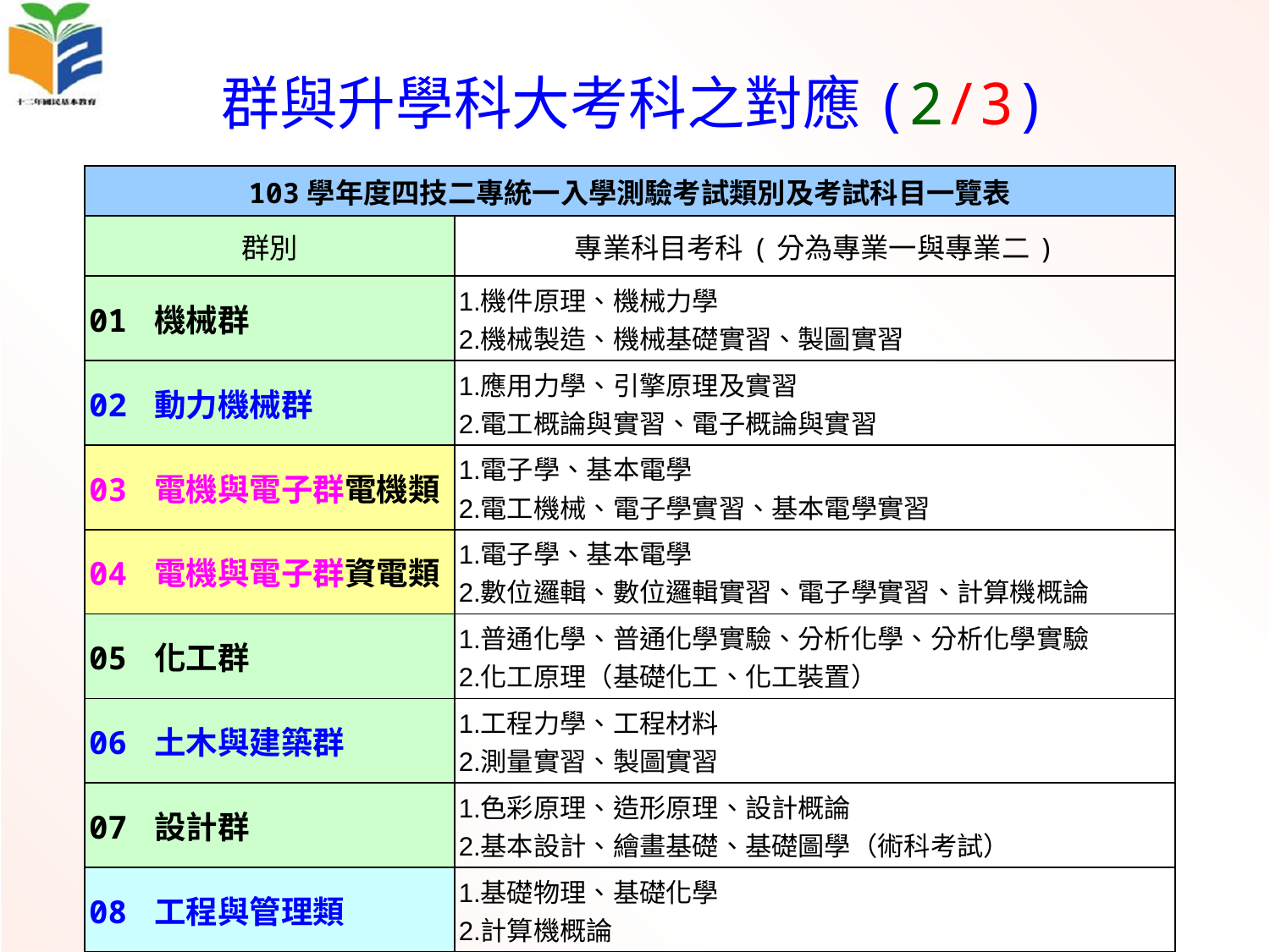

# 群與升學科大考科之對應(2/3)
| 103學年度四技二專統一入學測驗考試類別及考試科目一覽表 |  |
| --- | --- |
| 群別 | 專業科目考科(分為專業一與專業二) |
| 01 機械群 | 機件原理、機械力學 機械製造、機械基礎實習、製圖實習 |
| 02 動力機械群 | 應用力學、引擎原理及實習 電工概論與實習、電子概論與實習 |
| 03 電機與電子群電機類 | 電子學、基本電學 電工機械、電子學實習、基本電學實習 |
| 04 電機與電子群資電類 | 電子學、基本電學 數位邏輯、數位邏輯實習、電子學實習、計算機概論 |
| 05 化工群 | 普通化學、普通化學實驗、分析化學、分析化學實驗 化工原理（基礎化工、化工裝置） |
| 06 土木與建築群 | 工程力學、工程材料 測量實習、製圖實習 |
| 07 設計群 | 色彩原理、造形原理、設計概論 基本設計、繪畫基礎、基礎圖學（術科考試） |
| 08 工程與管理類 | 基礎物理、基礎化學 計算機概論 |
| 09 商業與管理群 | 商業概論、計算機概論 會計學、經濟學 |